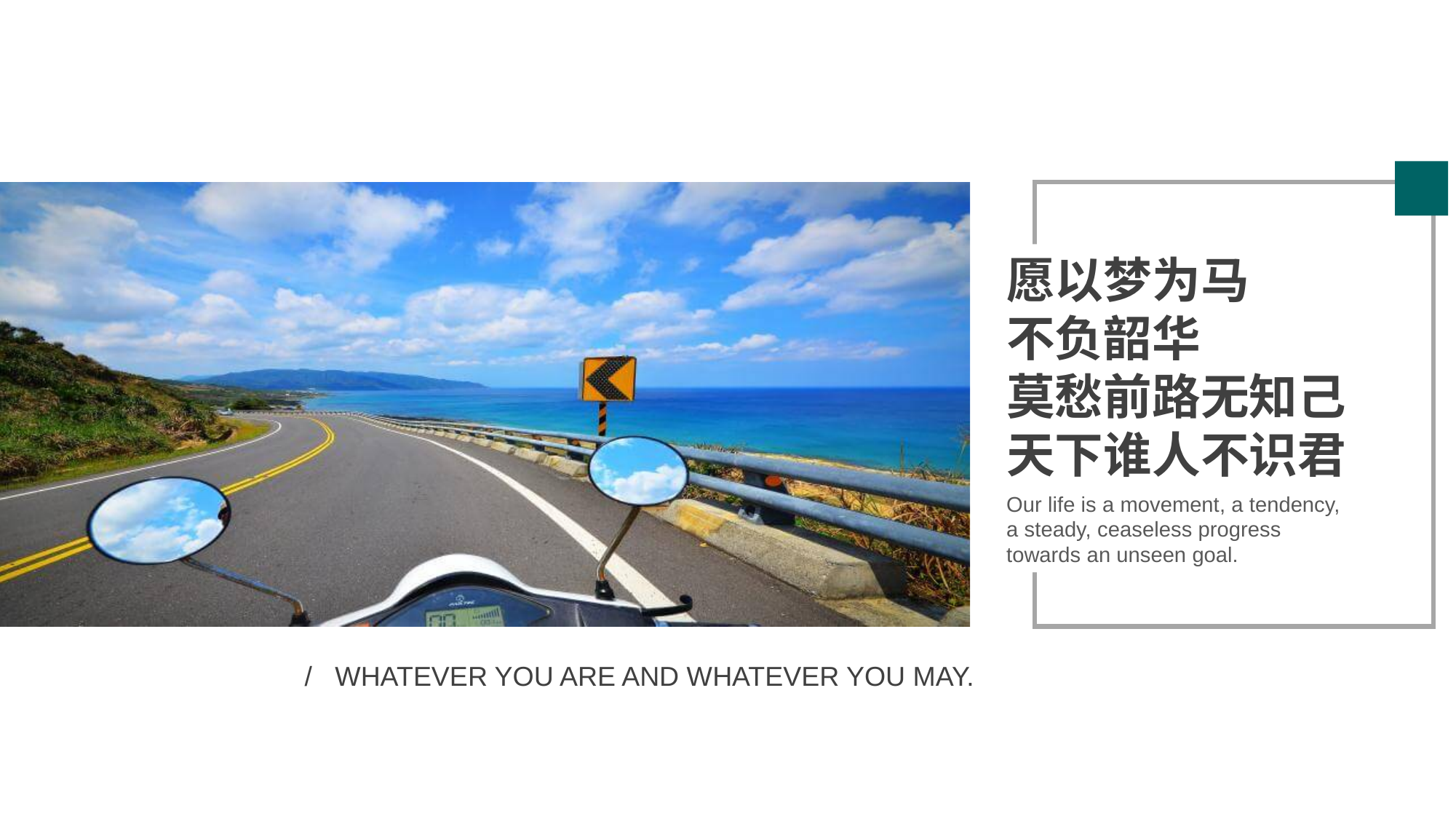

愿以梦为马
不负韶华
莫愁前路无知己
天下谁人不识君
Our life is a movement, a tendency, a steady, ceaseless progress towards an unseen goal.
/   WHATEVER YOU ARE AND WHATEVER YOU MAY.
PPT下载 http://www.1ppt.com/xiazai/